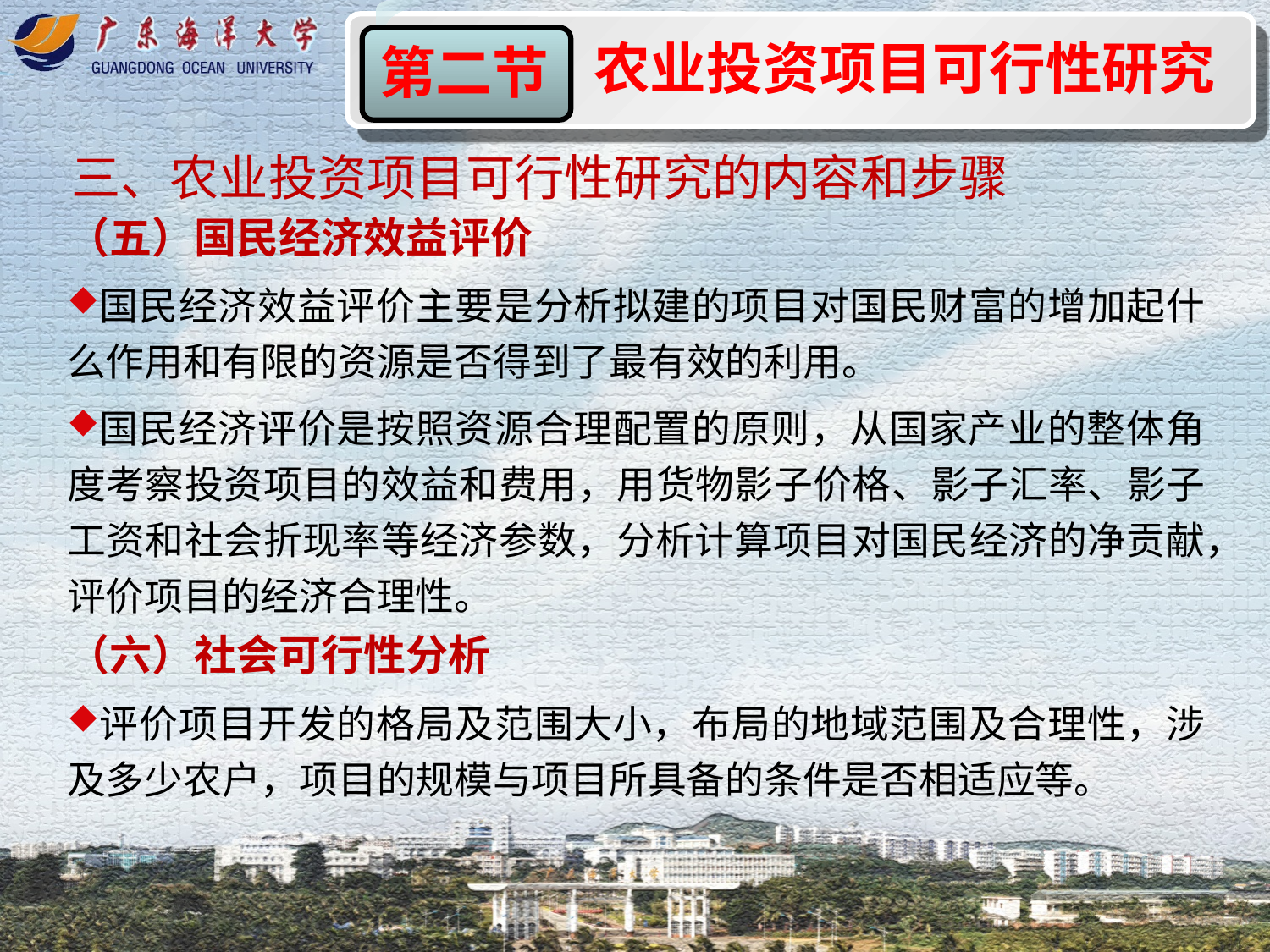

农业投资项目可行性研究

第二节
三、农业投资项目可行性研究的内容和步骤
（五）国民经济效益评价
国民经济效益评价主要是分析拟建的项目对国民财富的增加起什么作用和有限的资源是否得到了最有效的利用。
国民经济评价是按照资源合理配置的原则，从国家产业的整体角度考察投资项目的效益和费用，用货物影子价格、影子汇率、影子工资和社会折现率等经济参数，分析计算项目对国民经济的净贡献，评价项目的经济合理性。
（六）社会可行性分析
评价项目开发的格局及范围大小，布局的地域范围及合理性，涉及多少农户，项目的规模与项目所具备的条件是否相适应等。